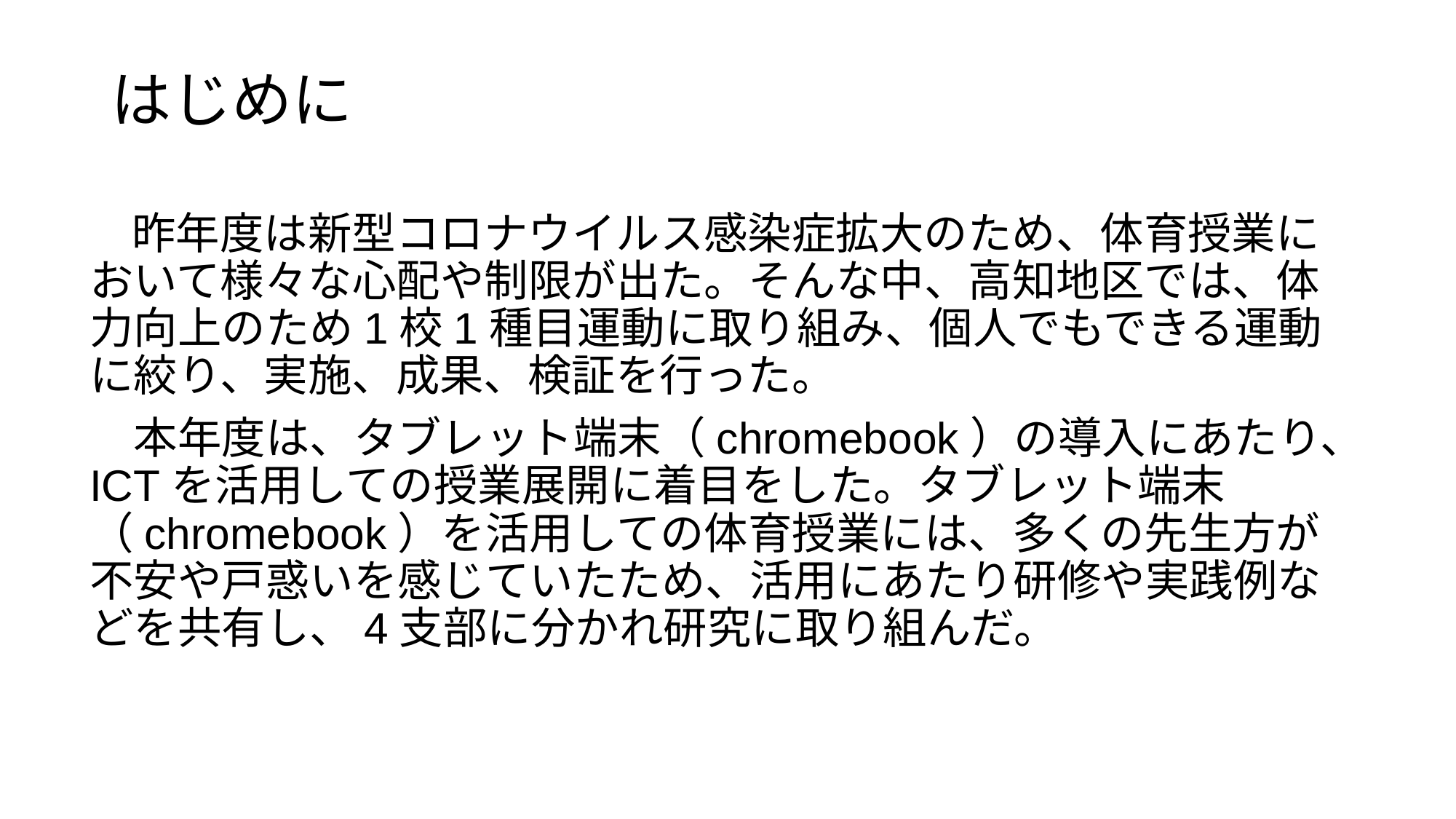

# はじめに

　昨年度は新型コロナウイルス感染症拡大のため、体育授業において様々な心配や制限が出た。そんな中、高知地区では、体力向上のため1校1種目運動に取り組み、個人でもできる運動に絞り、実施、成果、検証を行った。
　本年度は、タブレット端末（chromebook）の導入にあたり、ICTを活用しての授業展開に着目をした。タブレット端末（chromebook）を活用しての体育授業には、多くの先生方が不安や戸惑いを感じていたため、活用にあたり研修や実践例などを共有し、4支部に分かれ研究に取り組んだ。